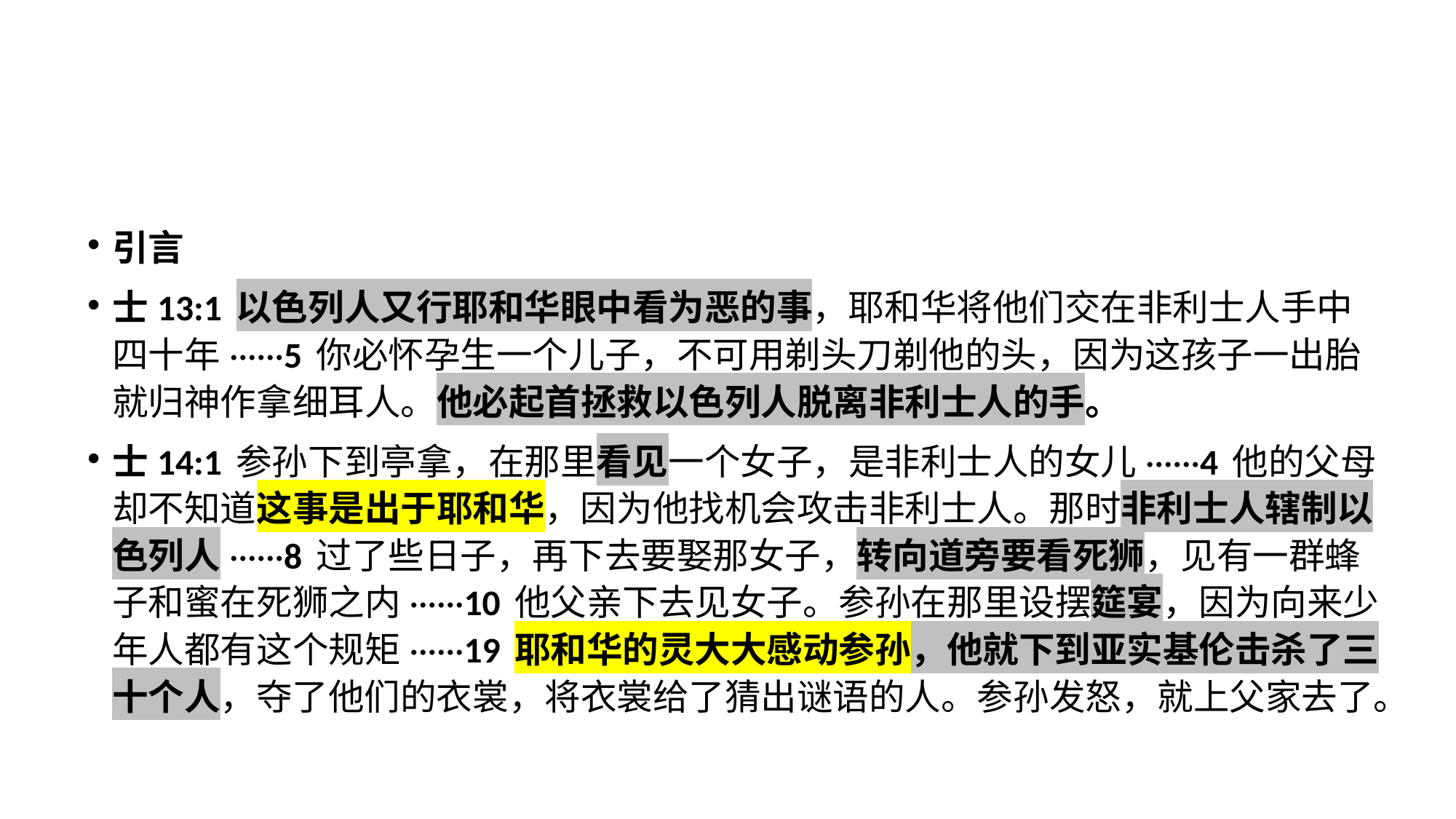

引言
士13:1 以色列人又行耶和华眼中看为恶的事，耶和华将他们交在非利士人手中四十年······5 你必怀孕生一个儿子，不可用剃头刀剃他的头，因为这孩子一出胎就归神作拿细耳人。他必起首拯救以色列人脱离非利士人的手。
士14:1 参孙下到亭拿，在那里看见一个女子，是非利士人的女儿······4 他的父母却不知道这事是出于耶和华，因为他找机会攻击非利士人。那时非利士人辖制以色列人······8 过了些日子，再下去要娶那女子，转向道旁要看死狮，见有一群蜂子和蜜在死狮之内······10 他父亲下去见女子。参孙在那里设摆筵宴，因为向来少年人都有这个规矩······19 耶和华的灵大大感动参孙，他就下到亚实基伦击杀了三十个人，夺了他们的衣裳，将衣裳给了猜出谜语的人。参孙发怒，就上父家去了。